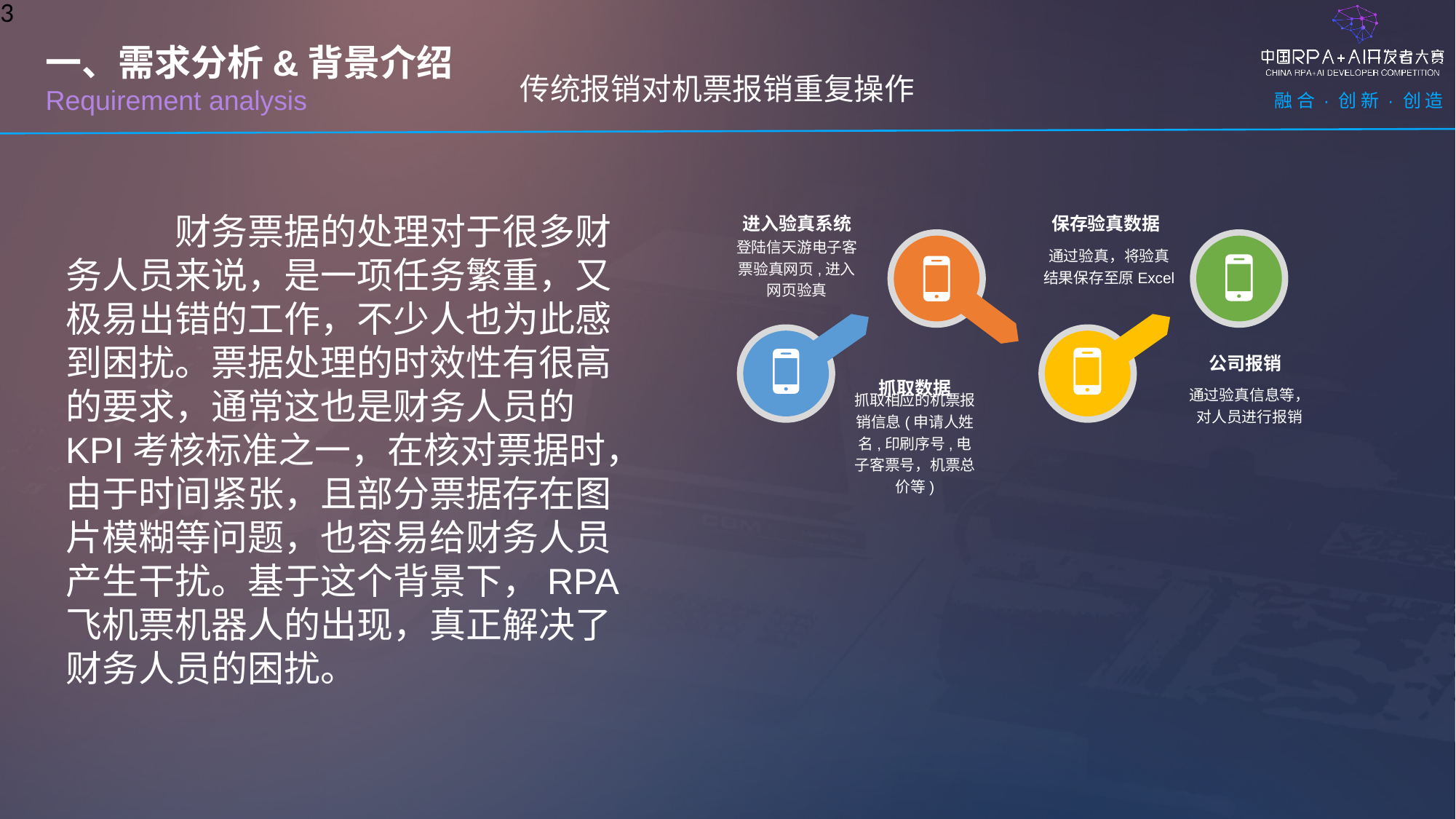

3
一、需求分析&背景介绍
Requirement analysis
传统报销对机票报销重复操作
	财务票据的处理对于很多财务人员来说，是一项任务繁重，又极易出错的工作，不少人也为此感到困扰。票据处理的时效性有很高的要求，通常这也是财务人员的KPI考核标准之一，在核对票据时，由于时间紧张，且部分票据存在图片模糊等问题，也容易给财务人员产生干扰。基于这个背景下，RPA飞机票机器人的出现，真正解决了财务人员的困扰。
进入验真系统
登陆信天游电子客票验真网页,进入网页验真
保存验真数据
通过验真，将验真结果保存至原Excel

公司报销
抓取数据
通过验真信息等，对人员进行报销
抓取相应的机票报销信息(申请人姓名,印刷序号,电子客票号，机票总价等)